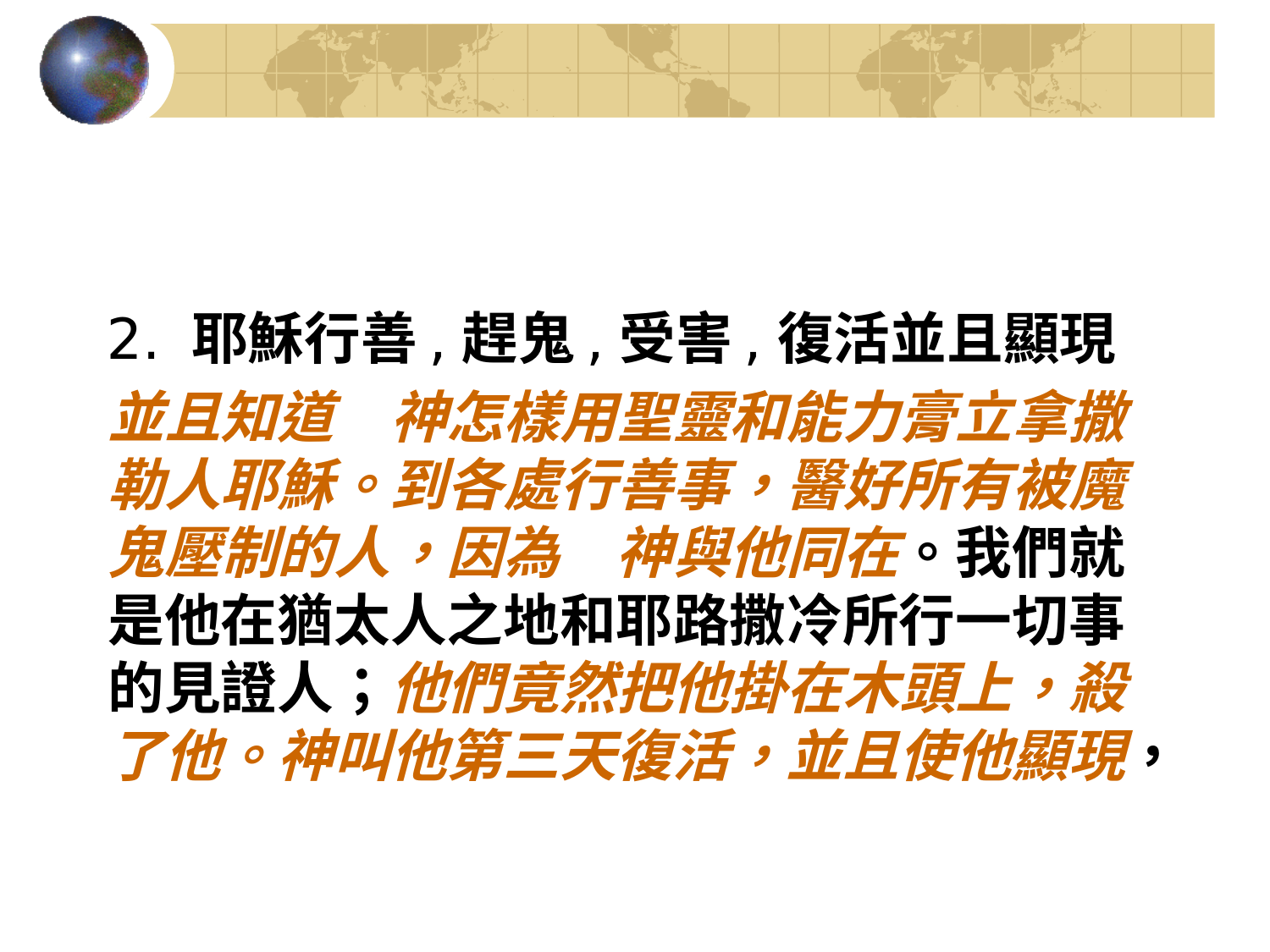

#
2. 耶穌行善,趕鬼,受害,復活並且顯現
並且知道　神怎樣用聖靈和能力膏立拿撒勒人耶穌。到各處行善事，醫好所有被魔鬼壓制的人，因為　神與他同在。我們就是他在猶太人之地和耶路撒冷所行一切事的見證人；他們竟然把他掛在木頭上，殺了他。神叫他第三天復活，並且使他顯現，